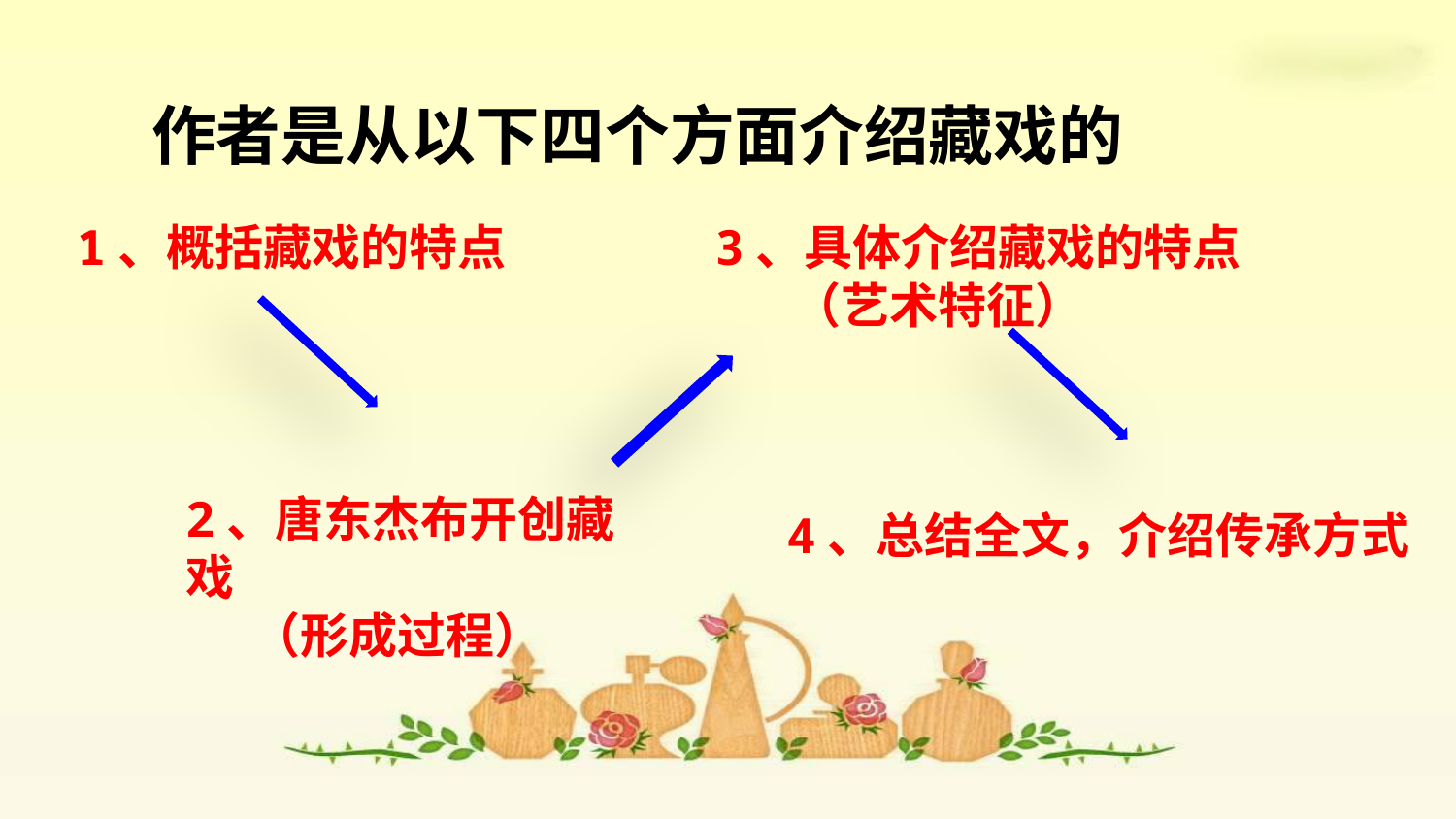

作者是从以下四个方面介绍藏戏的
1、概括藏戏的特点
3、具体介绍藏戏的特点
      （艺术特征）

2、唐东杰布开创藏戏
     （形成过程）
4、总结全文，介绍传承方式